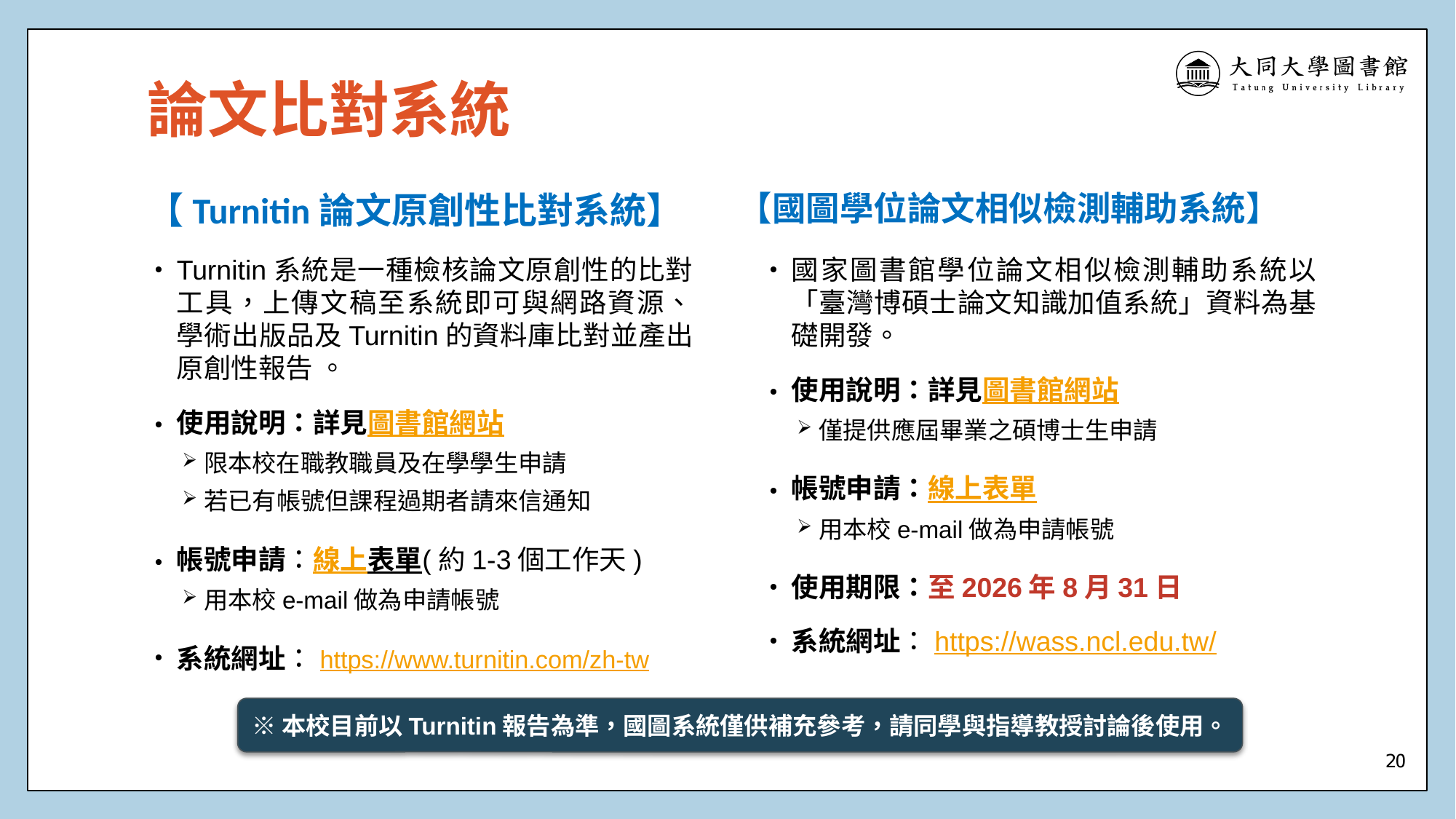

# 論文比對系統
【Turnitin論文原創性比對系統】
【國圖學位論文相似檢測輔助系統】
Turnitin系統是一種檢核論文原創性的比對工具，上傳文稿至系統即可與網路資源、學術出版品及Turnitin的資料庫比對並產出原創性報告 。
使用說明：詳見圖書館網站
限本校在職教職員及在學學生申請
若已有帳號但課程過期者請來信通知
帳號申請：線上表單(約1-3個工作天)
用本校e-mail做為申請帳號
系統網址：https://www.turnitin.com/zh-tw
國家圖書館學位論文相似檢測輔助系統以「臺灣博碩士論文知識加值系統」資料為基礎開發。
使用說明：詳見圖書館網站
僅提供應屆畢業之碩博士生申請
帳號申請：線上表單
用本校e-mail做為申請帳號
使用期限：至2026年8月31日
系統網址：https://wass.ncl.edu.tw/
※本校目前以Turnitin報告為準，國圖系統僅供補充參考，請同學與指導教授討論後使用。
20